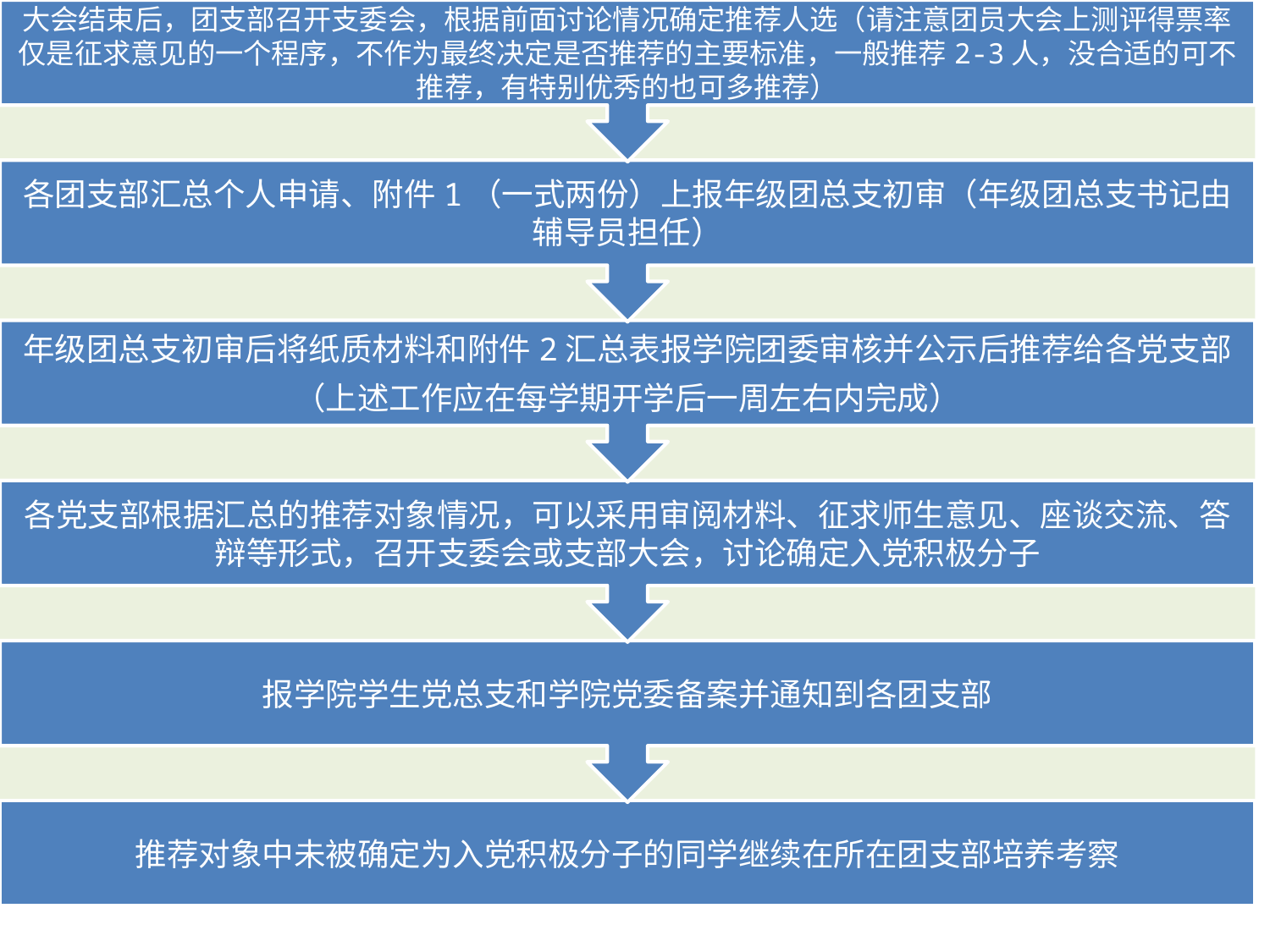

推荐对象中未被确定为入党积极分子的同学继续在所在团支部培养考察
报学院学生党总支和学院党委备案并通知到各团支部
各党支部根据汇总的推荐对象情况，可以采用审阅材料、征求师生意见、座谈交流、答辩等形式，召开支委会或支部大会，讨论确定入党积极分子
年级团总支初审后将纸质材料和附件2汇总表报学院团委审核并公示后推荐给各党支部
（上述工作应在每学期开学后一周左右内完成）
各团支部汇总个人申请、附件1（一式两份）上报年级团总支初审（年级团总支书记由辅导员担任）
大会结束后，团支部召开支委会，根据前面讨论情况确定推荐人选（请注意团员大会上测评得票率仅是征求意见的一个程序，不作为最终决定是否推荐的主要标准，一般推荐2-3人，没合适的可不推荐，有特别优秀的也可多推荐）
#